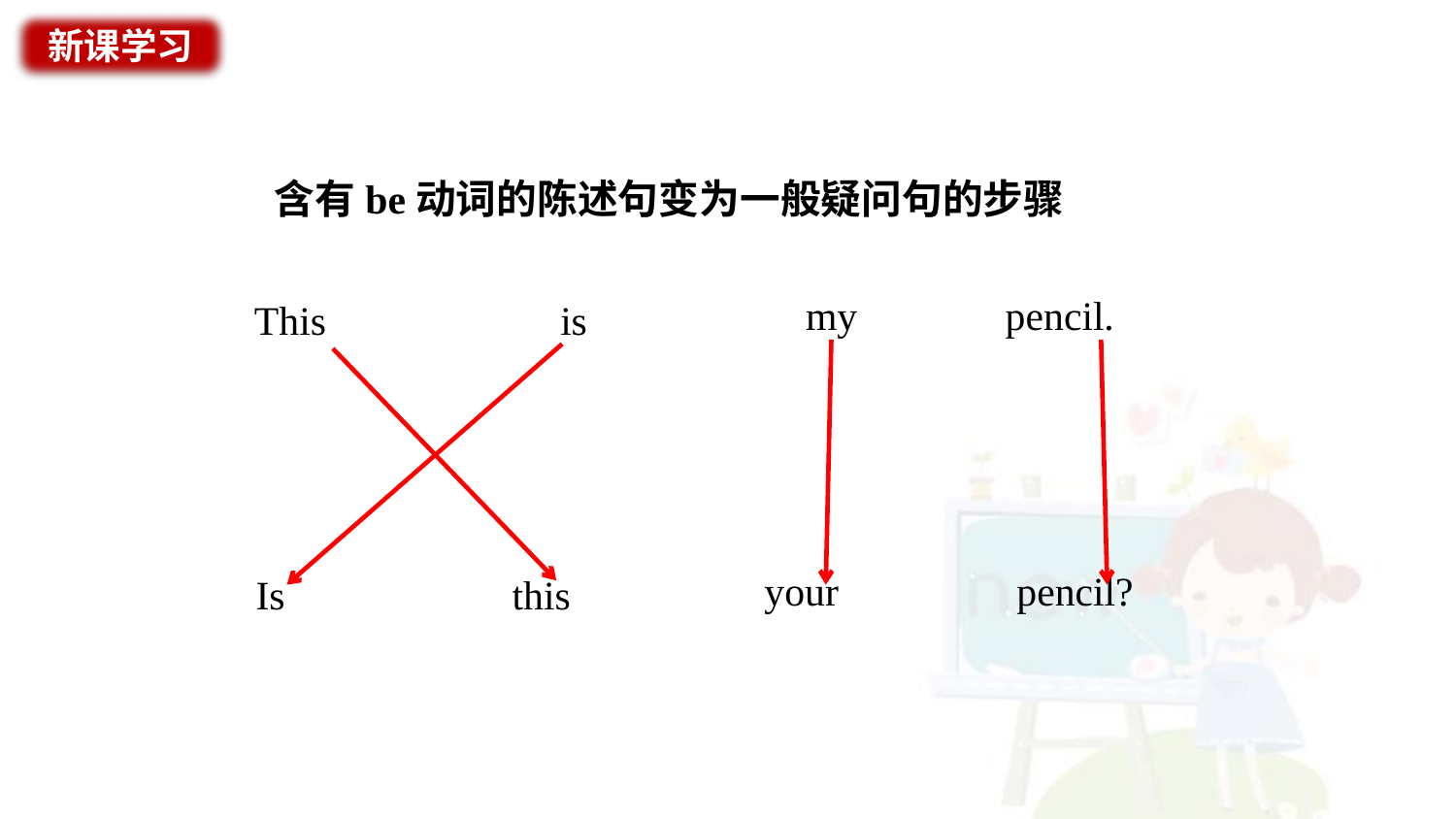

新课学习
含有be动词的陈述句变为一般疑问句的步骤
my
pencil.
This
is

your
pencil?
Is
this